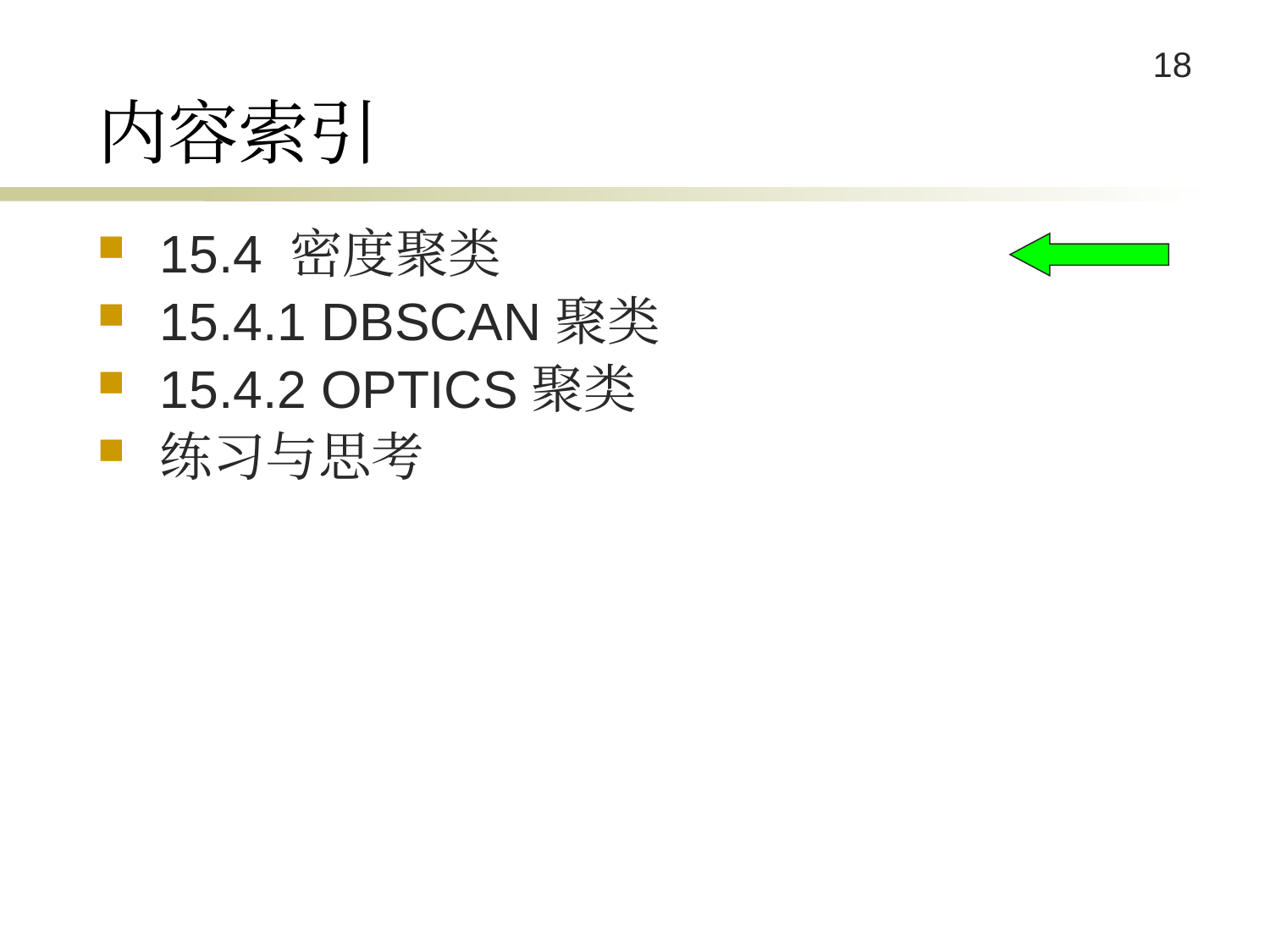

# 内容索引
15.4 密度聚类
15.4.1 DBSCAN聚类
15.4.2 OPTICS聚类
练习与思考